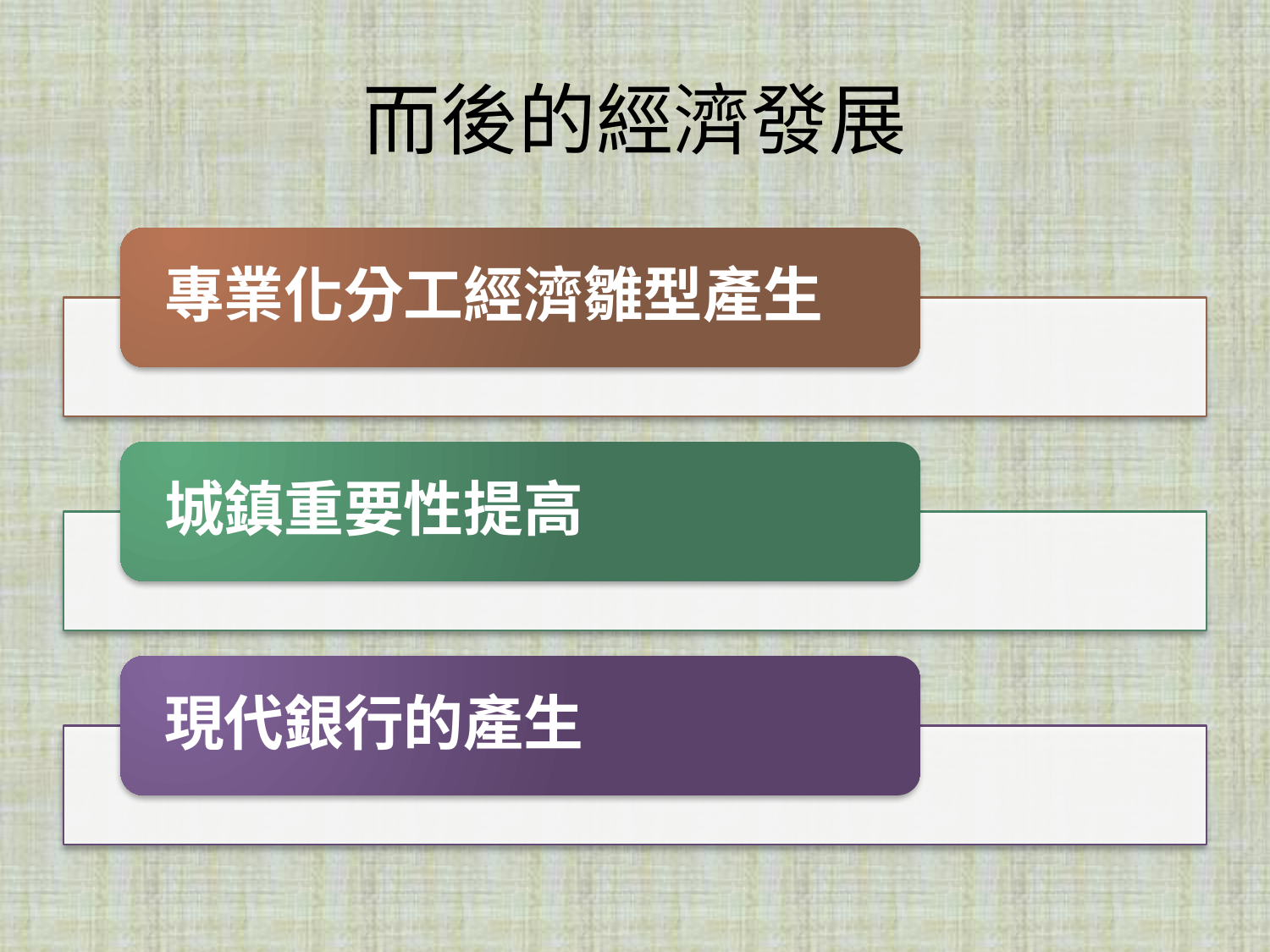

# 而後的經濟發展
專業化分工經濟雛型產生
城鎮重要性提高
現代銀行的產生